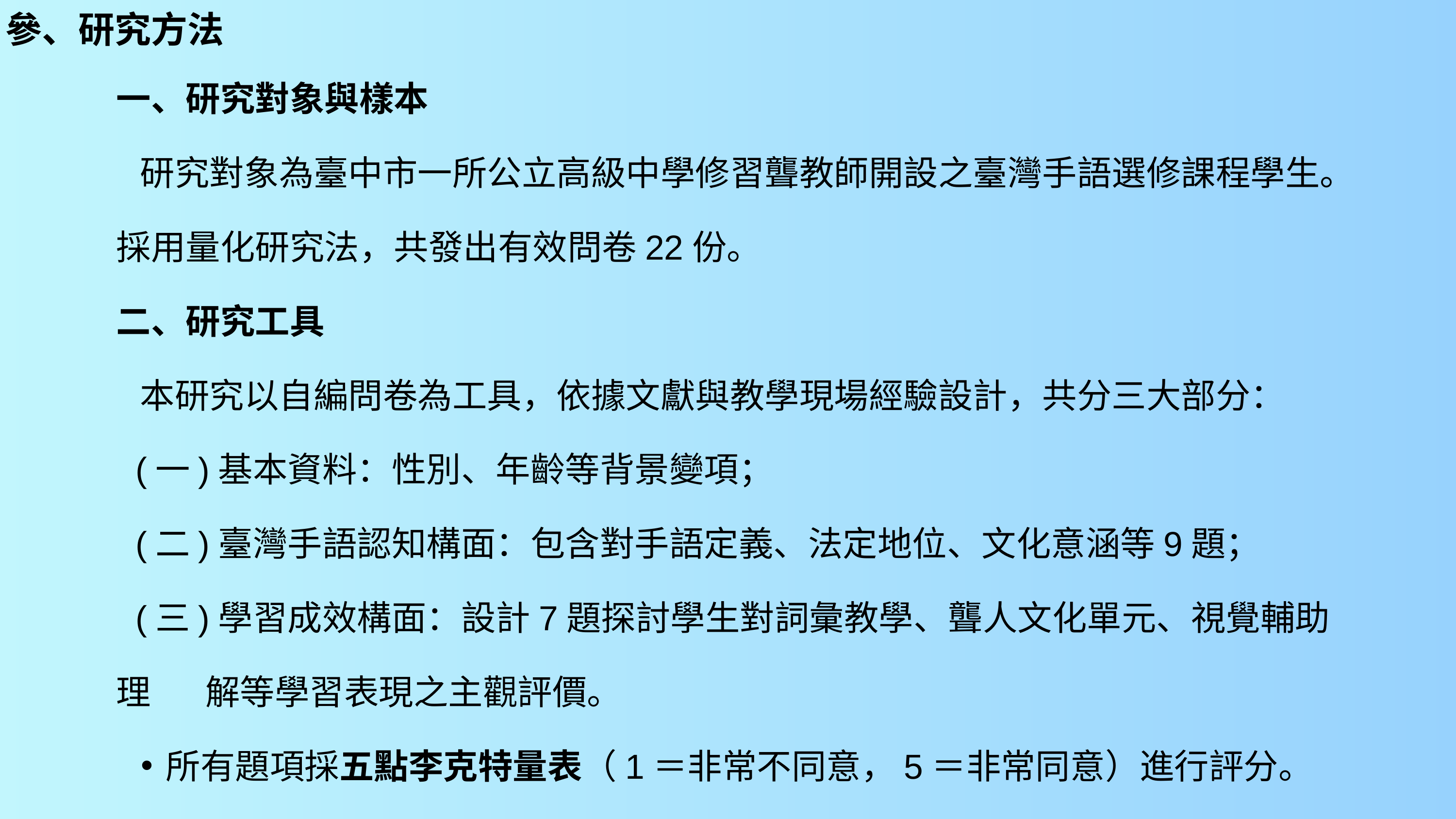

參、研究方法
一、研究對象與樣本
  研究對象為臺中市一所公立高級中學修習聾教師開設之臺灣手語選修課程學生。採用量化研究法，共發出有效問卷22份。
二、研究工具
  本研究以自編問卷為工具，依據文獻與教學現場經驗設計，共分三大部分：
  (一)基本資料：性別、年齡等背景變項；
  (二)臺灣手語認知構面：包含對手語定義、法定地位、文化意涵等9題；
  (三)學習成效構面：設計7題探討學生對詞彙教學、聾人文化單元、視覺輔助理       解等學習表現之主觀評價。
所有題項採五點李克特量表（1＝非常不同意，5＝非常同意）進行評分。